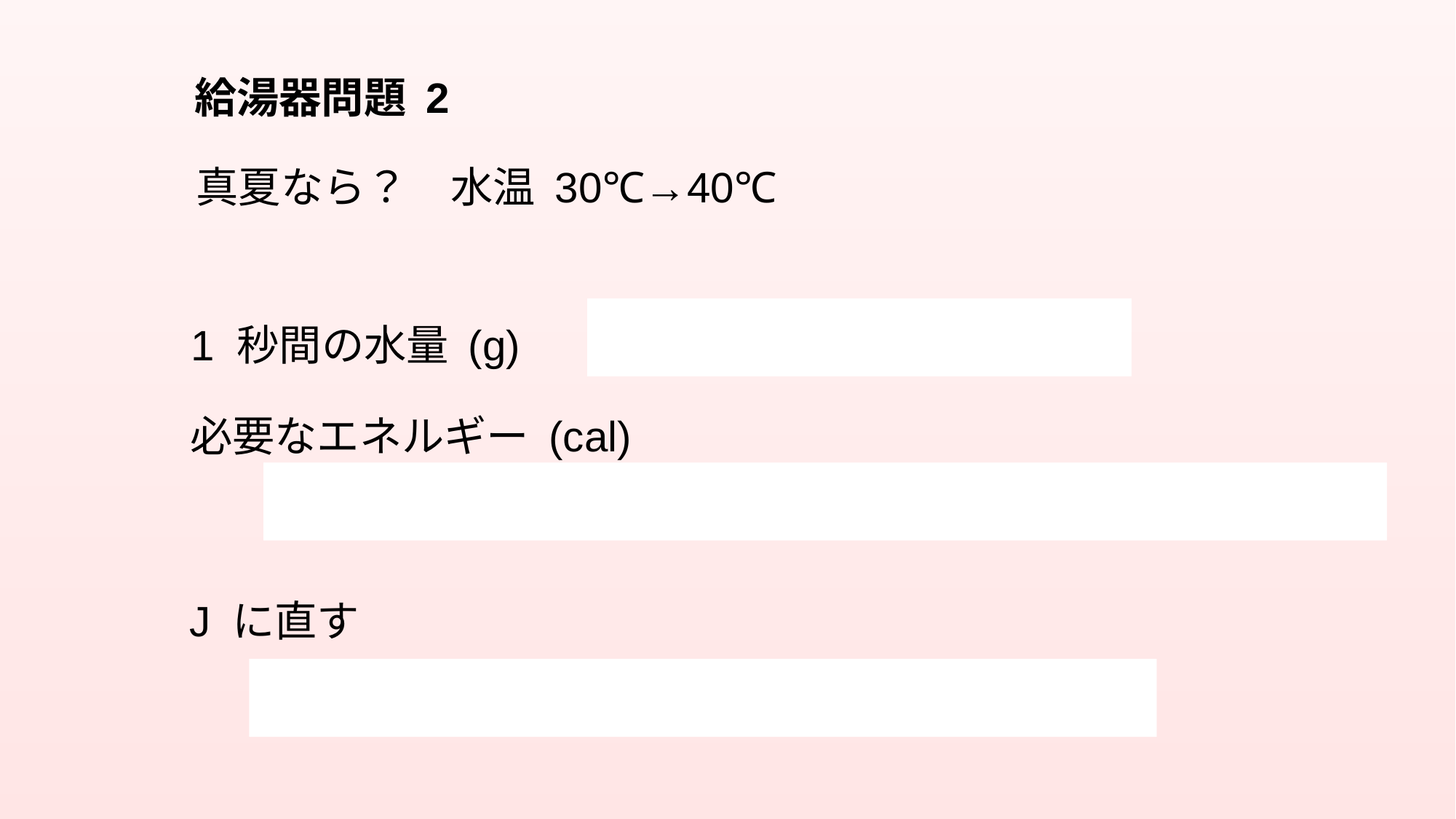

給湯器問題 2
真夏なら？　水温 30℃→40℃

1 秒間の水量 (g)
15000 g ÷ 60 s = 250 g/s
必要なエネルギー (cal)

250 g/s× 10 ℃ × 1 cal/g℃ = 2500 cal /s = 2.5 kcal/s
J に直す

2.5 kcal/s × 4.2 J/cal = 10.5 kJ/s = 10.5 kW